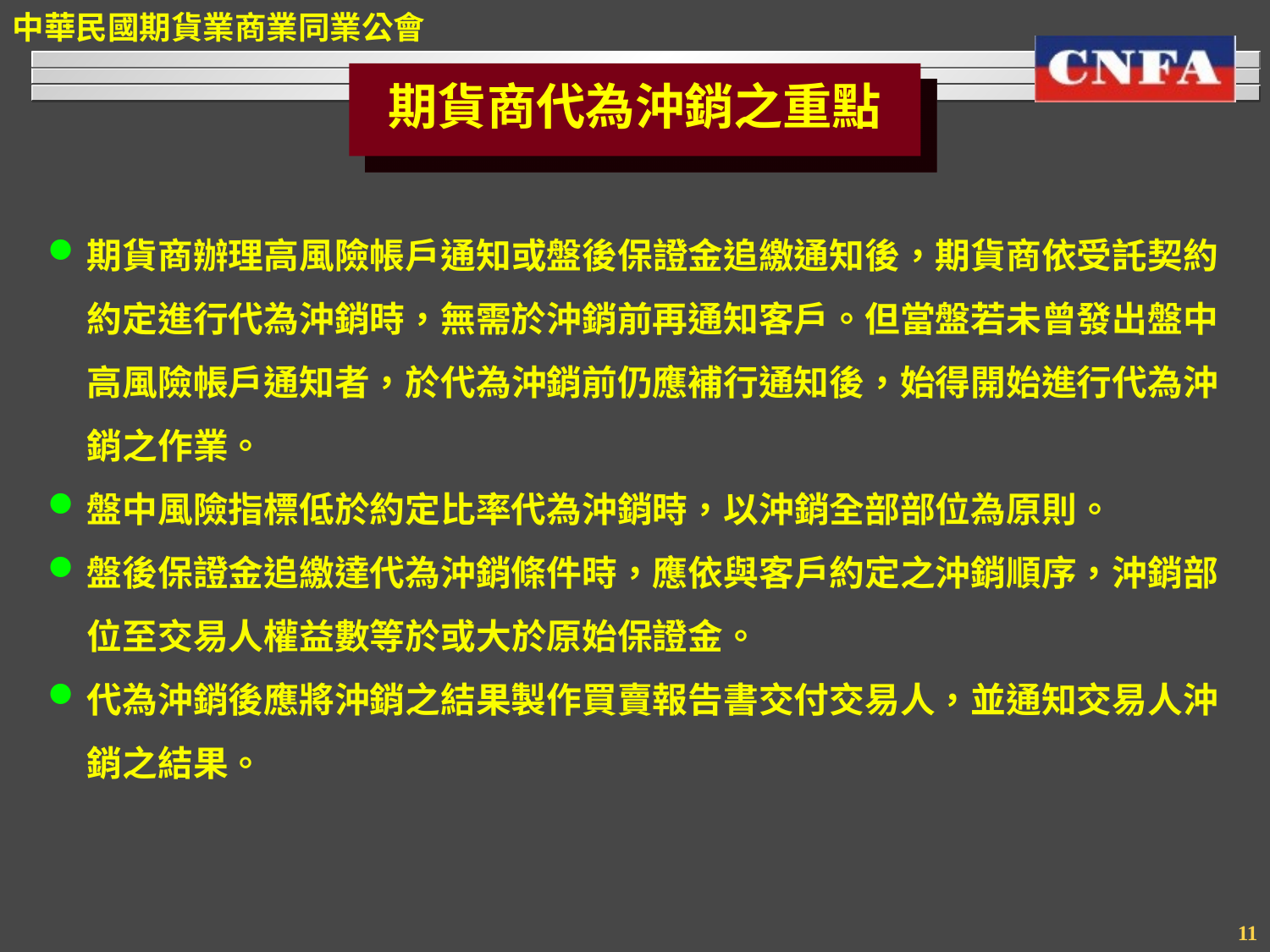

期貨商代為沖銷之重點
期貨商辦理高風險帳戶通知或盤後保證金追繳通知後，期貨商依受託契約約定進行代為沖銷時，無需於沖銷前再通知客戶。但當盤若未曾發出盤中高風險帳戶通知者，於代為沖銷前仍應補行通知後，始得開始進行代為沖銷之作業。
盤中風險指標低於約定比率代為沖銷時，以沖銷全部部位為原則。
盤後保證金追繳達代為沖銷條件時，應依與客戶約定之沖銷順序，沖銷部位至交易人權益數等於或大於原始保證金。
代為沖銷後應將沖銷之結果製作買賣報告書交付交易人，並通知交易人沖銷之結果。